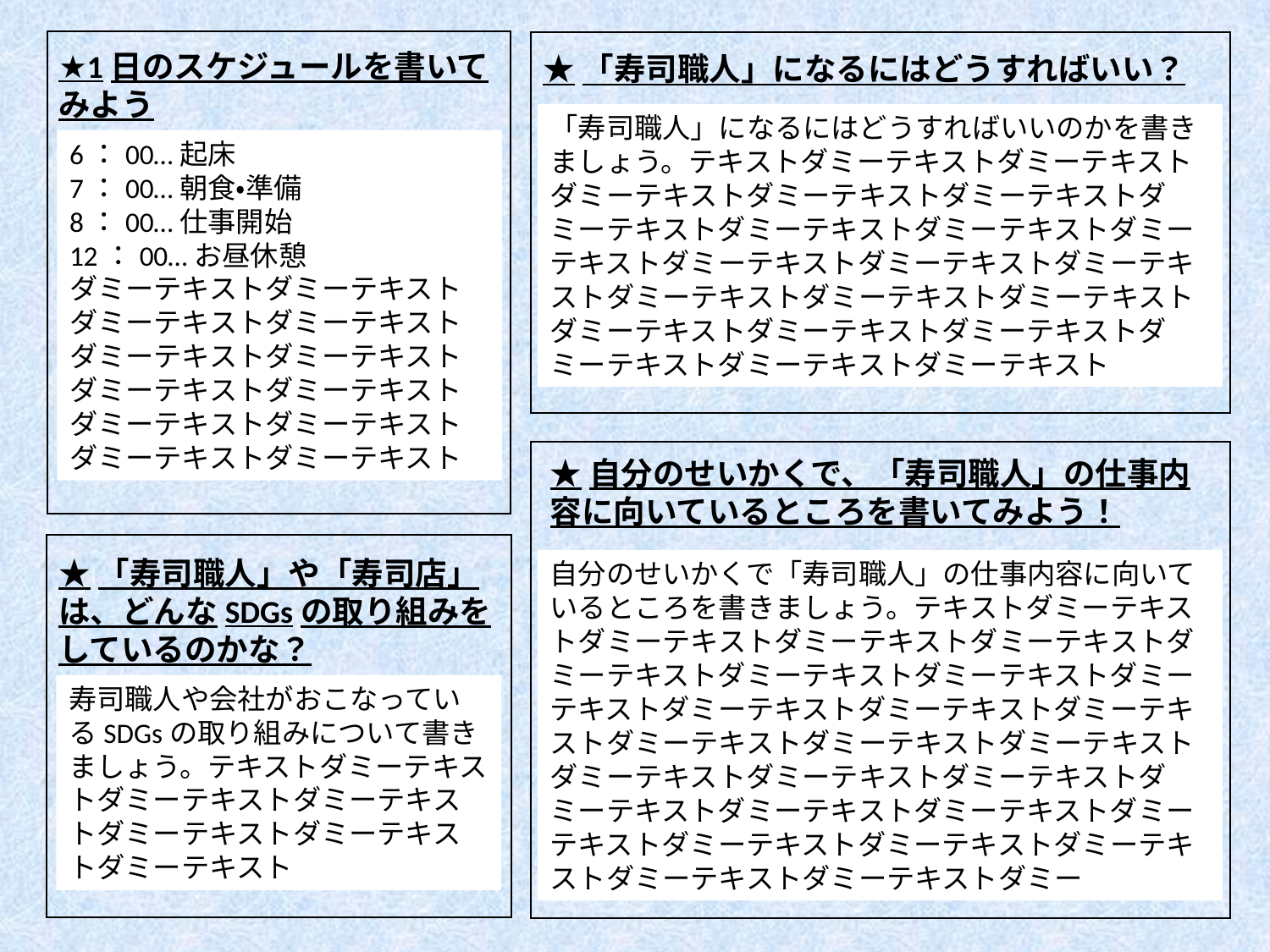

★1日のスケジュールを書いてみよう
★「寿司職人」になるにはどうすればいい？
「寿司職人」になるにはどうすればいいのかを書きましょう。テキストダミーテキストダミーテキストダミーテキストダミーテキストダミーテキストダミーテキストダミーテキストダミーテキストダミーテキストダミーテキストダミーテキストダミーテキストダミーテキストダミーテキストダミーテキストダミーテキストダミーテキストダミーテキストダミーテキストダミーテキストダミーテキスト
6：00…起床
7：00…朝食・準備
8：00…仕事開始
12：00…お昼休憩
ダミーテキストダミーテキストダミーテキストダミーテキスト
ダミーテキストダミーテキスト
ダミーテキストダミーテキスト
ダミーテキストダミーテキスト
ダミーテキストダミーテキスト

★自分のせいかくで、「寿司職人」の仕事内容に向いているところを書いてみよう！

★「寿司職人」や「寿司店」は、どんなSDGsの取り組みをしているのかな？
自分のせいかくで「寿司職人」の仕事内容に向いているところを書きましょう。テキストダミーテキストダミーテキストダミーテキストダミーテキストダミーテキストダミーテキストダミーテキストダミーテキストダミーテキストダミーテキストダミーテキストダミーテキストダミーテキストダミーテキストダミーテキストダミーテキストダミーテキストダミーテキストダミーテキストダミーテキストダミーテキストダミーテキストダミーテキストダミーテキストダミーテキストダミーテキストダミー
寿司職人や会社がおこなっているSDGsの取り組みについて書きましょう。テキストダミーテキストダミーテキストダミーテキストダミーテキストダミーテキストダミーテキスト